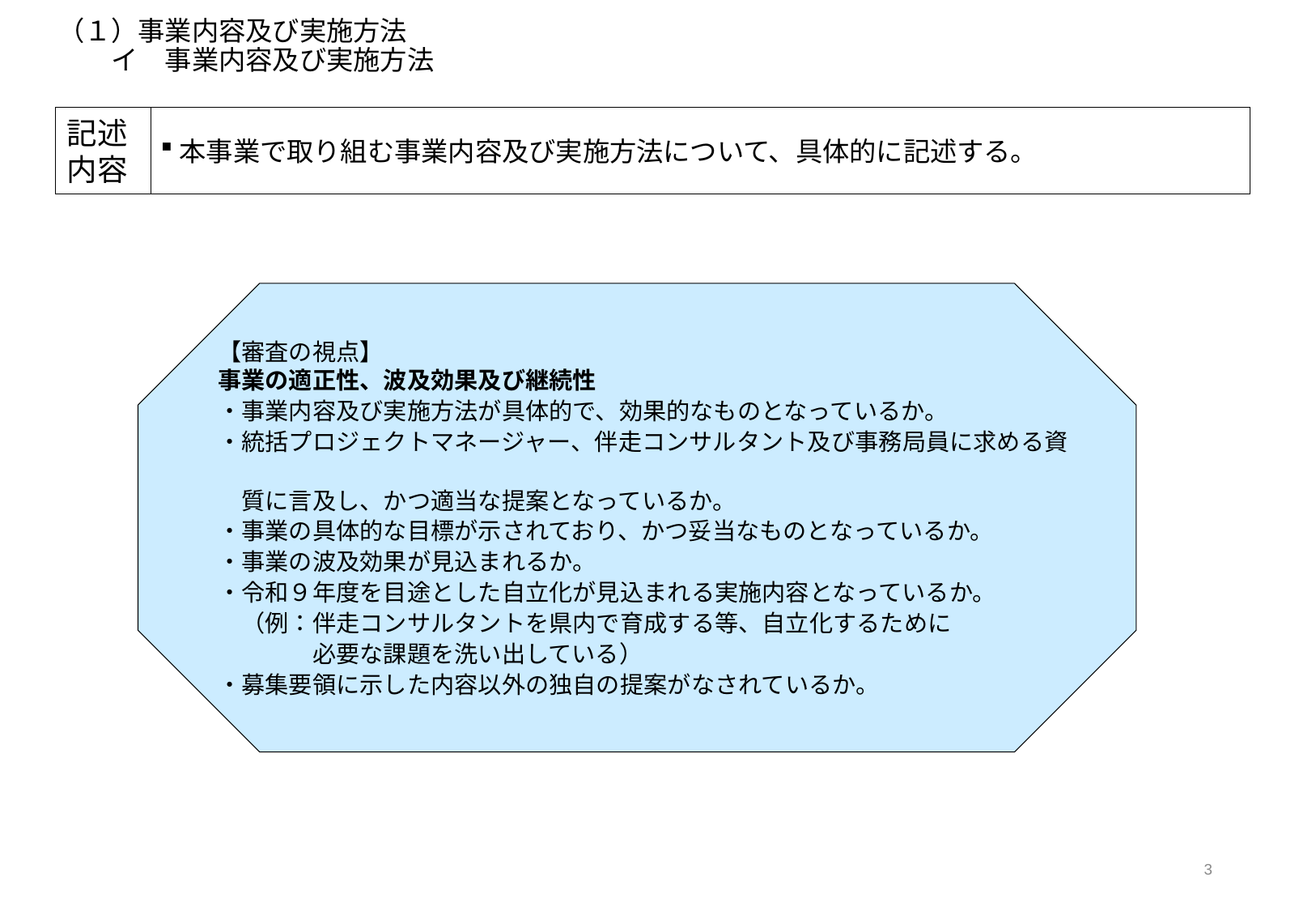

# （１）事業内容及び実施方法 　　イ　事業内容及び実施方法
本事業で取り組む事業内容及び実施方法について、具体的に記述する。
記述内容
【審査の視点】
事業の適正性、波及効果及び継続性
・事業内容及び実施方法が具体的で、効果的なものとなっているか。
・統括プロジェクトマネージャー、伴走コンサルタント及び事務局員に求める資
　質に言及し、かつ適当な提案となっているか。
・事業の具体的な目標が示されており、かつ妥当なものとなっているか。
・事業の波及効果が見込まれるか。
・令和９年度を目途とした自立化が見込まれる実施内容となっているか。
　（例：伴走コンサルタントを県内で育成する等、自立化するために
　　　　必要な課題を洗い出している）
・募集要領に示した内容以外の独自の提案がなされているか。
3